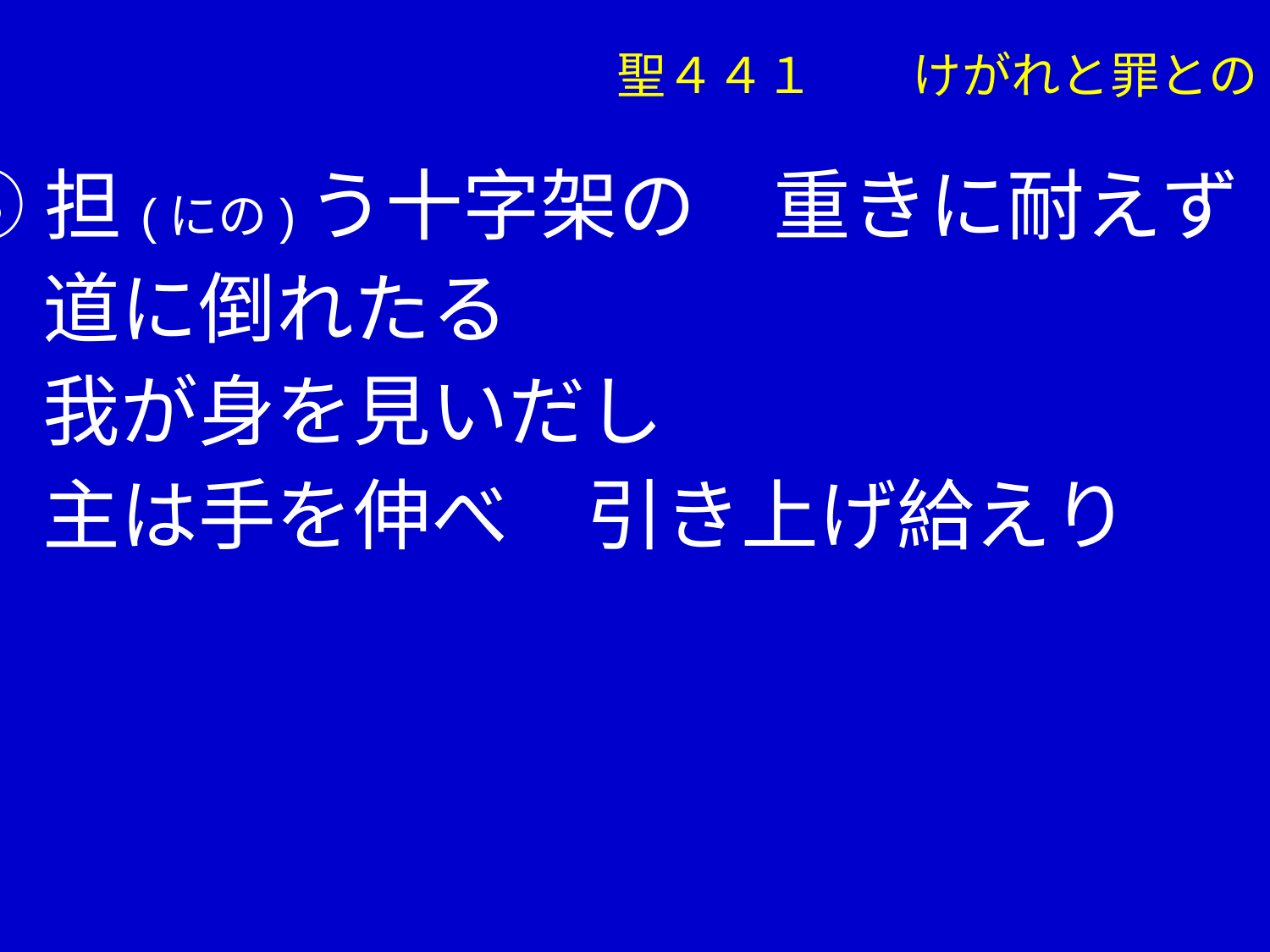

聖４４１　　けがれと罪との
③担(にの)う十字架の　重きに耐えず
　 道に倒れたる
　 我が身を見いだし
　 主は手を伸べ　引き上げ給えり